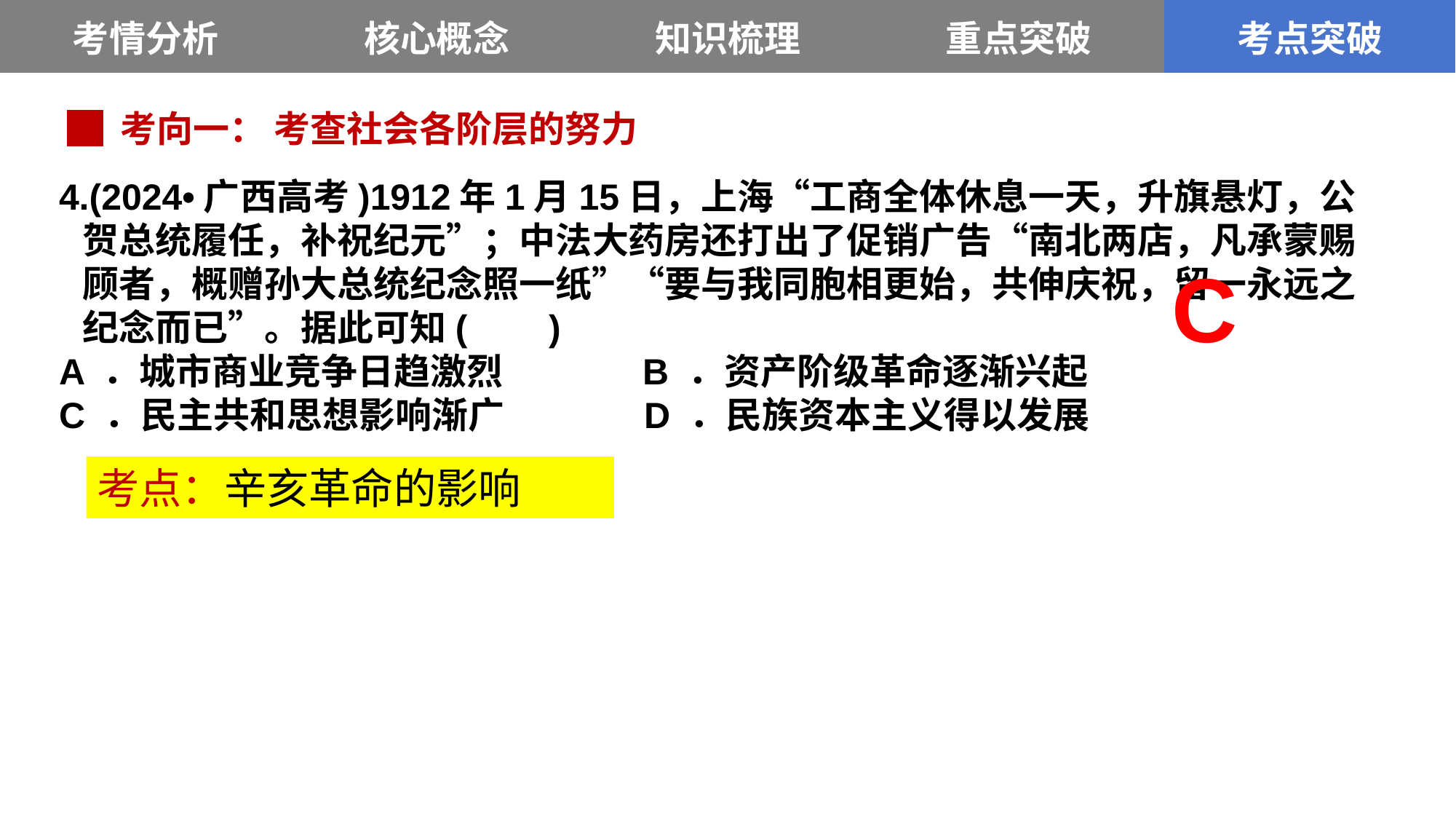

| 考情分析 | 核心概念 | 知识梳理 | 重点突破 | 考点突破 |
| --- | --- | --- | --- | --- |
█ 考向一： 考查社会各阶层的努力
4.(2024•广西高考)1912年1月15日，上海“工商全体休息一天，升旗悬灯，公贺总统履任，补祝纪元”；中法大药房还打出了促销广告“南北两店，凡承蒙赐顾者，概赠孙大总统纪念照一纸”“要与我同胞相更始，共伸庆祝，留一永远之纪念而已”。据此可知(        )
A ．城市商业竞争日趋激烈                B ．资产阶级革命逐渐兴起
C ．民主共和思想影响渐广                D ．民族资本主义得以发展

C
考点：辛亥革命的影响